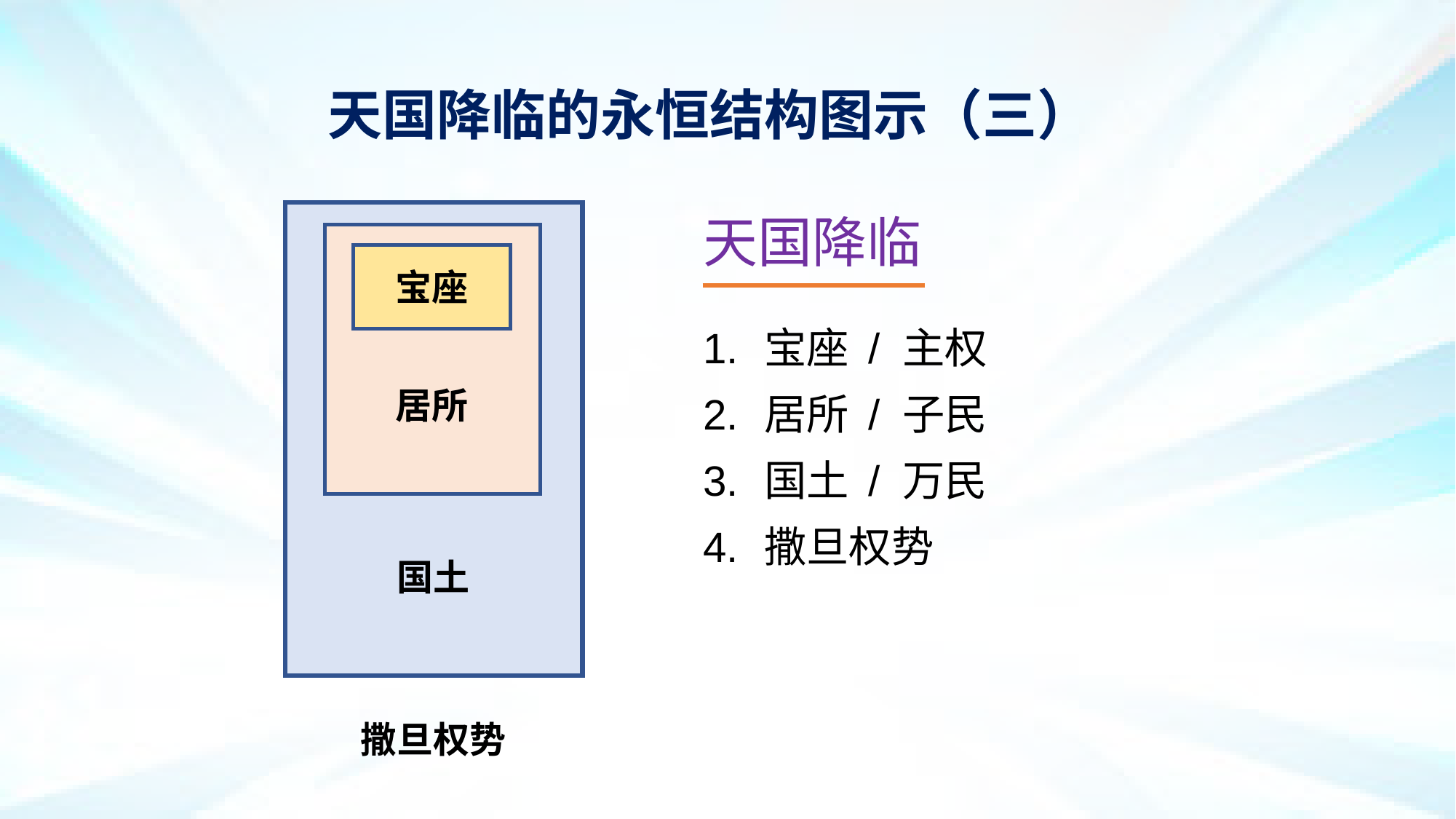

天国降临的永恒结构图示（三）

天国降临

宝座 / 主权
居所 / 子民
国土 / 万民
撒旦权势

宝座
居所
国土
撒旦权势